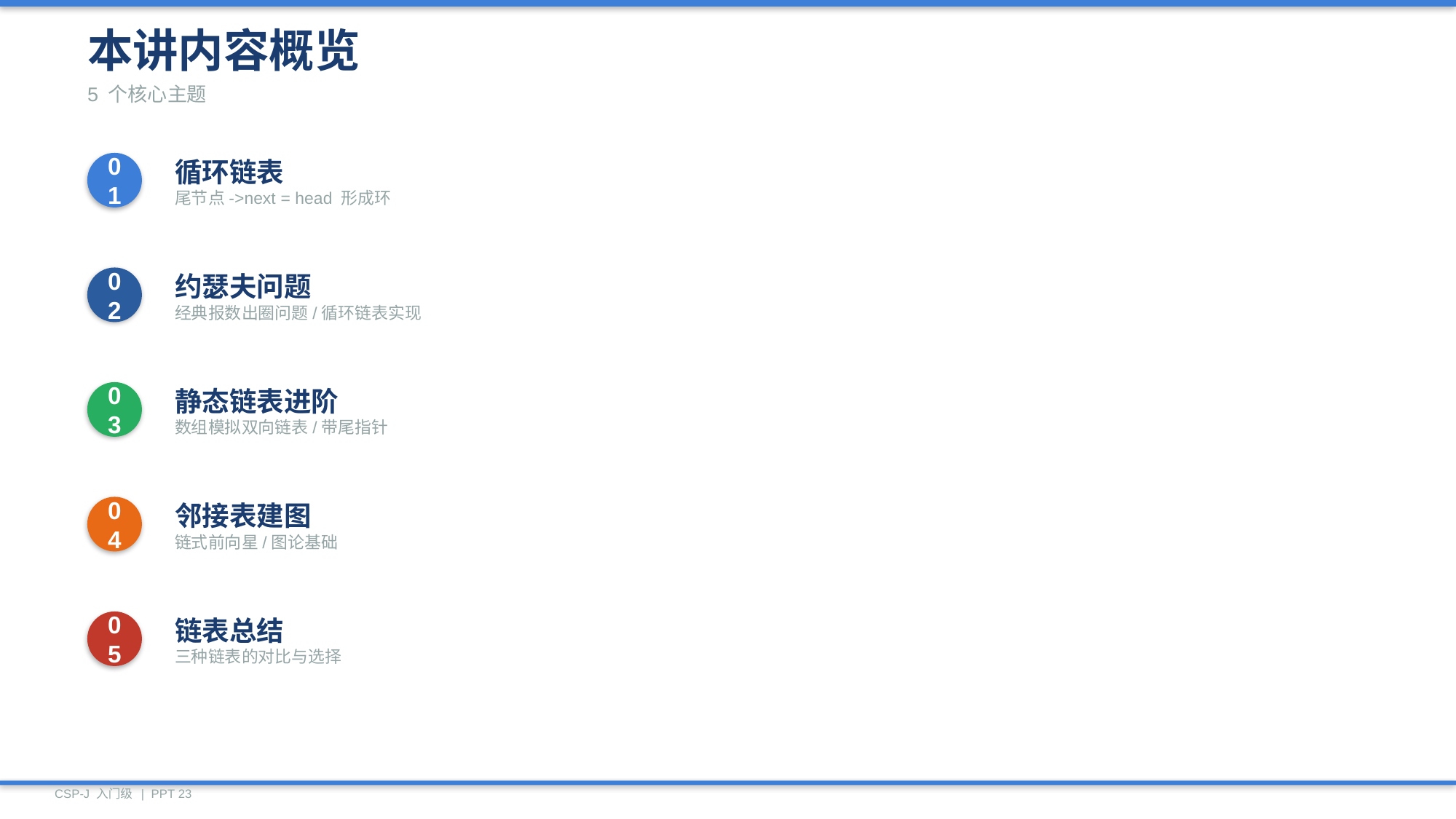

本讲内容概览
5 个核心主题
01
循环链表
尾节点->next = head 形成环
02
约瑟夫问题
经典报数出圈问题/循环链表实现
03
静态链表进阶
数组模拟双向链表/带尾指针
04
邻接表建图
链式前向星/图论基础
05
链表总结
三种链表的对比与选择

CSP-J 入门级  |  PPT 23